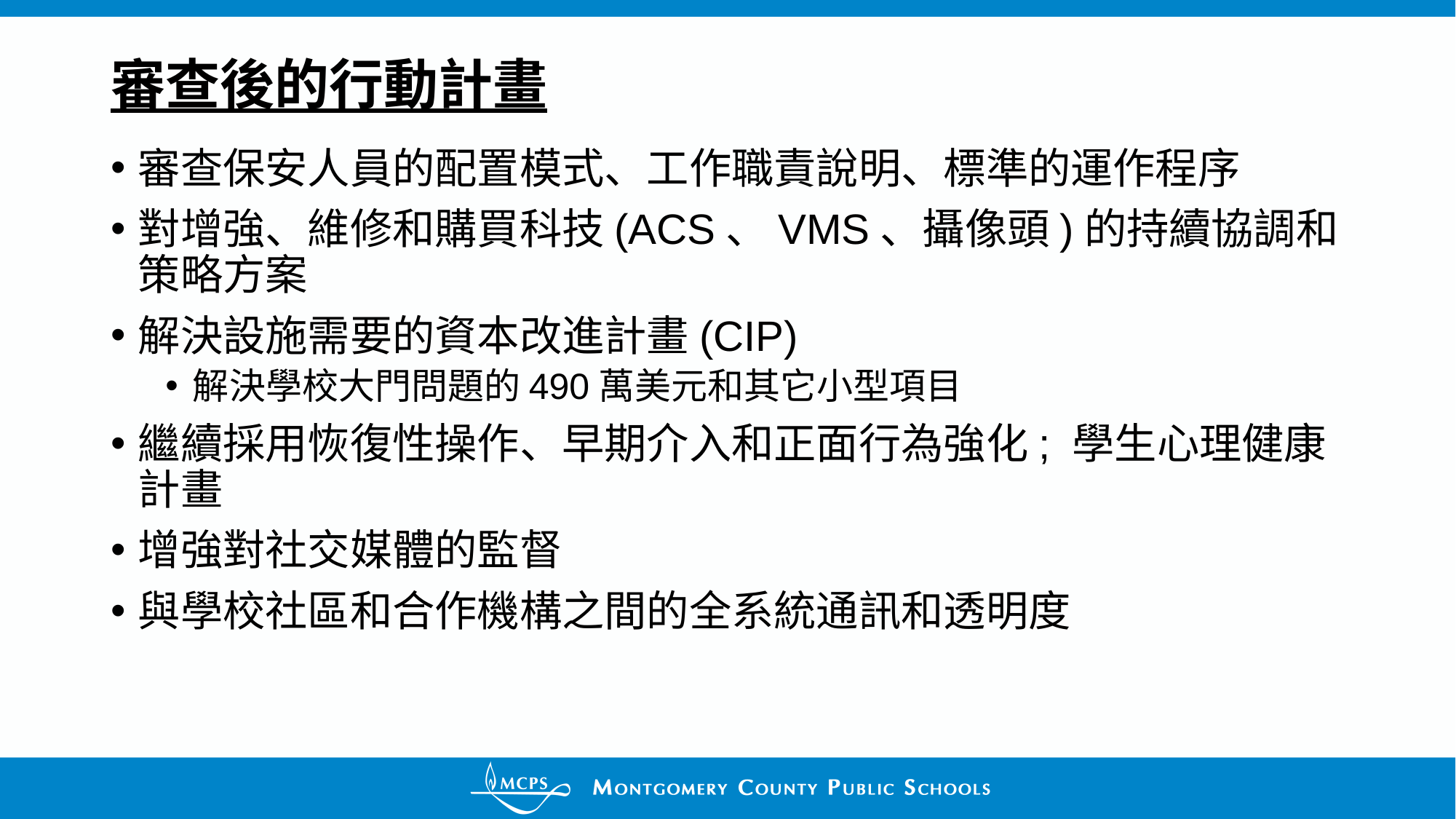

# 審查後的行動計畫
審查保安人員的配置模式、工作職責說明、標準的運作程序
對增強、維修和購買科技(ACS、VMS、攝像頭)的持續協調和策略方案
解決設施需要的資本改進計畫(CIP)
解決學校大門問題的490萬美元和其它小型項目
繼續採用恢復性操作、早期介入和正面行為強化; 學生心理健康計畫
增強對社交媒體的監督
與學校社區和合作機構之間的全系統通訊和透明度